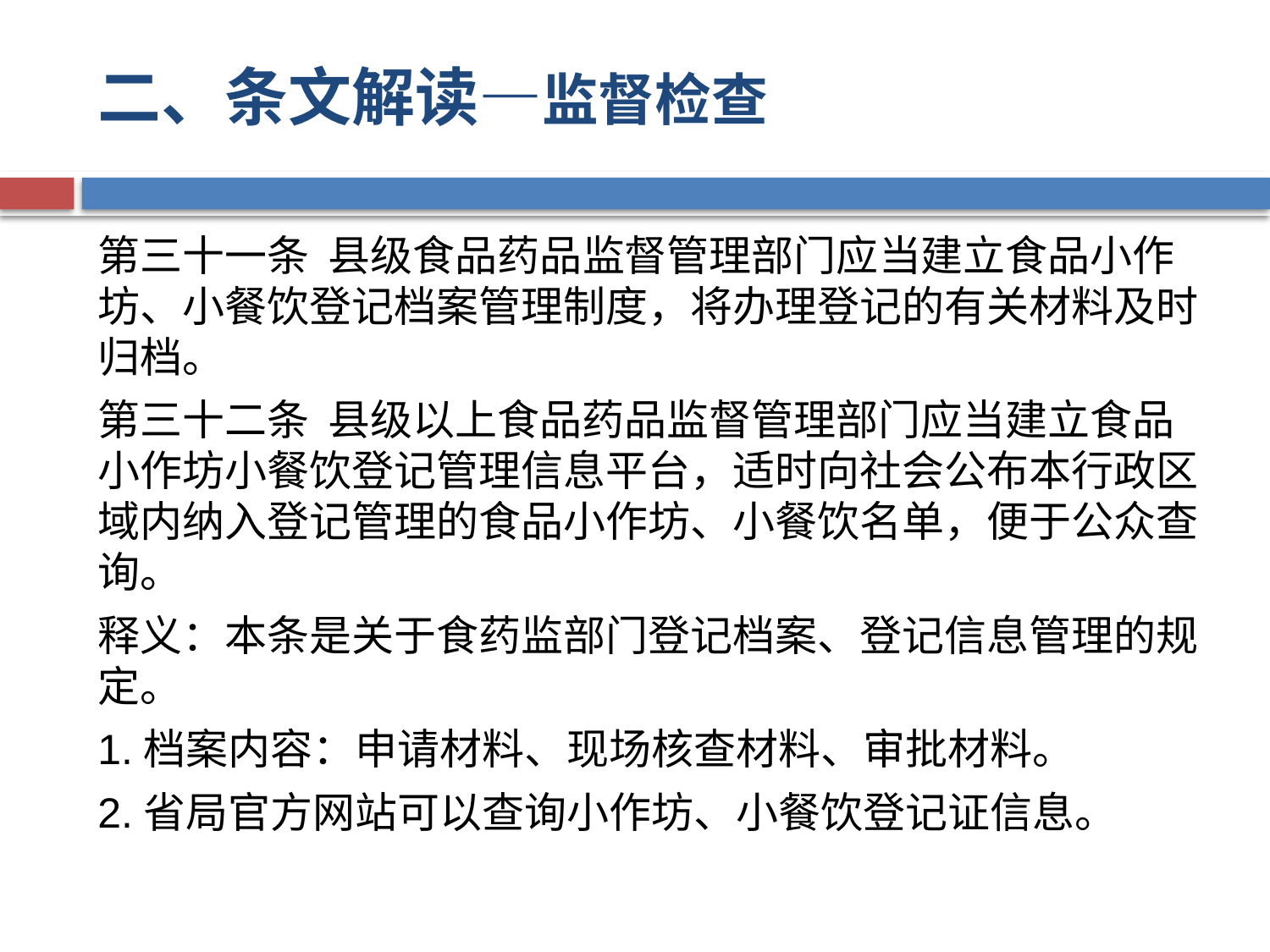

# 二、条文解读—监督检查
第三十一条  县级食品药品监督管理部门应当建立食品小作坊、小餐饮登记档案管理制度，将办理登记的有关材料及时归档。
第三十二条  县级以上食品药品监督管理部门应当建立食品小作坊小餐饮登记管理信息平台，适时向社会公布本行政区域内纳入登记管理的食品小作坊、小餐饮名单，便于公众查询。
释义：本条是关于食药监部门登记档案、登记信息管理的规定。
1.档案内容：申请材料、现场核查材料、审批材料。
2.省局官方网站可以查询小作坊、小餐饮登记证信息。